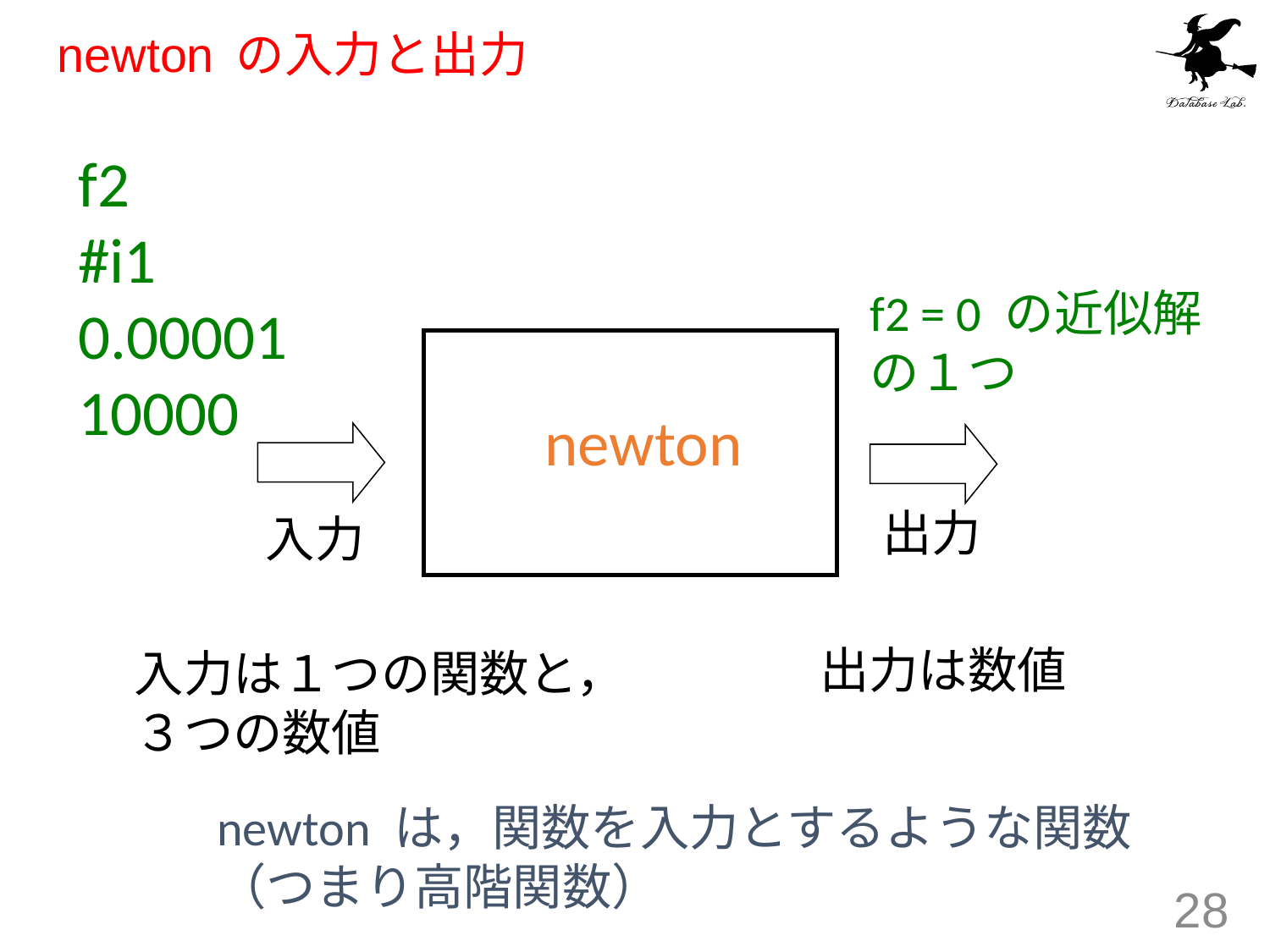

# newton の入力と出力
f2
#i1
0.00001
10000
f2 = 0 の近似解
の１つ

newton

出力
入力
出力は数値
入力は１つの関数と，
３つの数値
newton は，関数を入力とするような関数
（つまり高階関数）
28